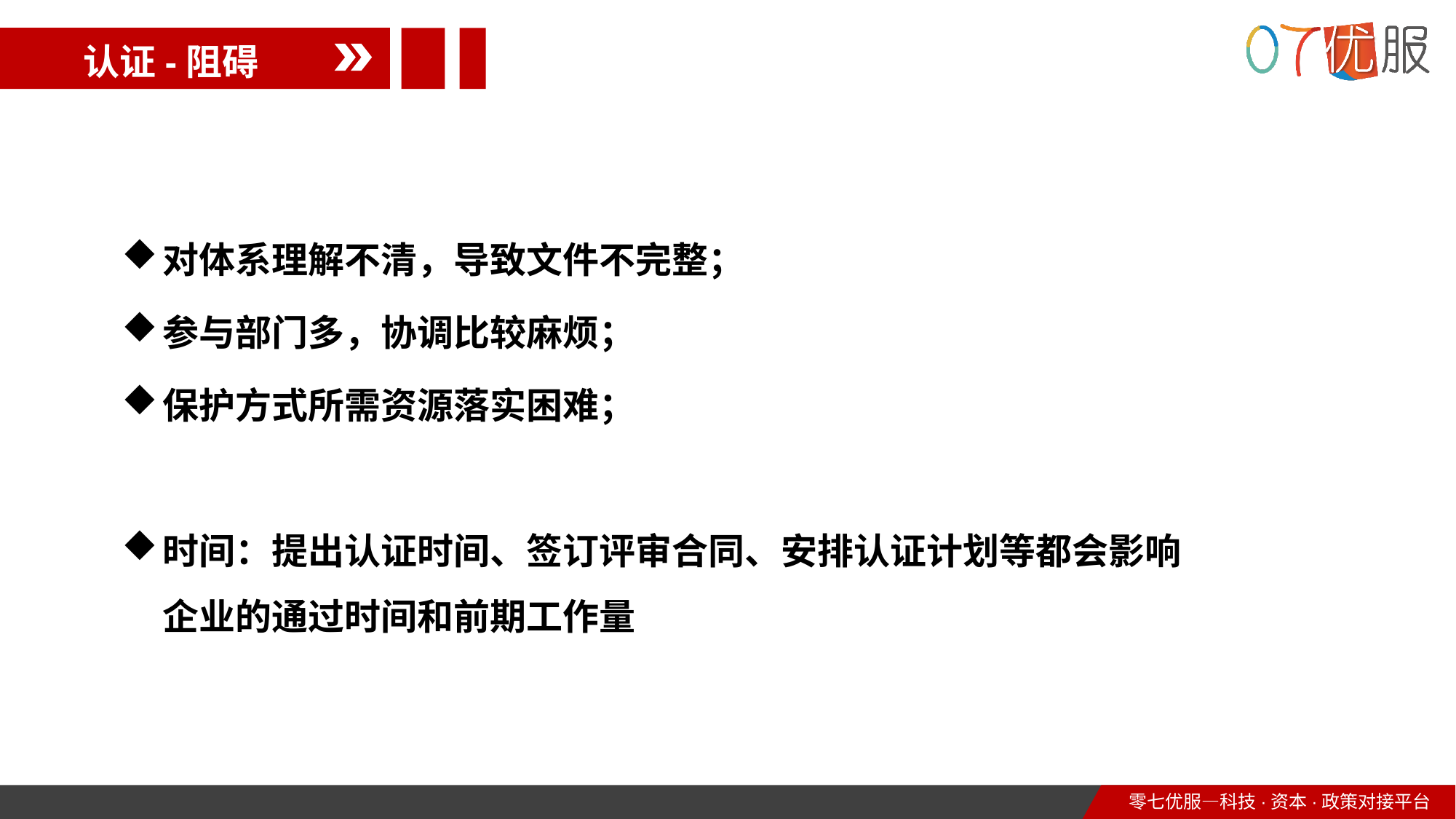

认证-阻碍
对体系理解不清，导致文件不完整；
参与部门多，协调比较麻烦；
保护方式所需资源落实困难；

时间：提出认证时间、签订评审合同、安排认证计划等都会影响企业的通过时间和前期工作量